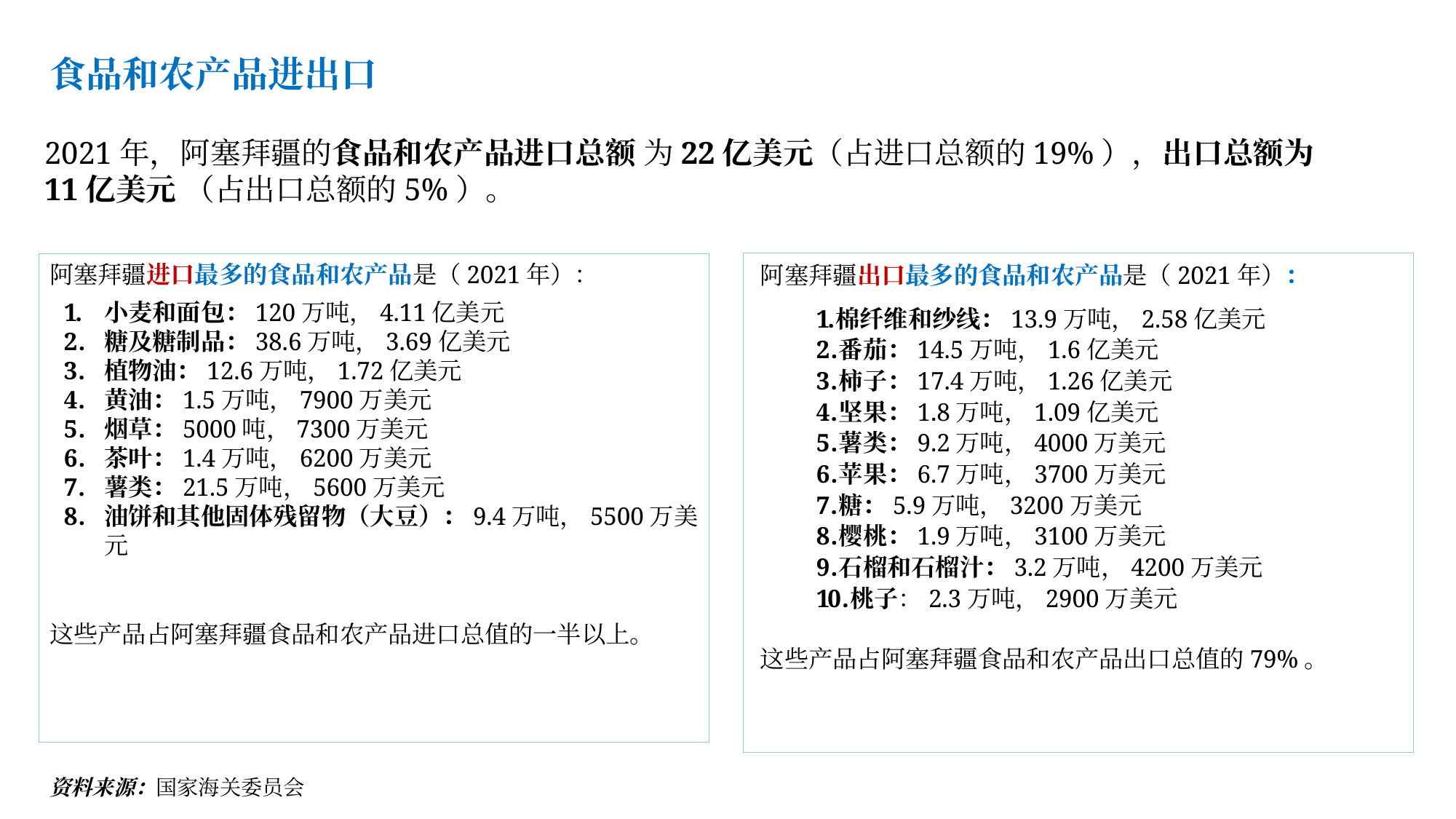

食品和农产品进出口
2021年，阿塞拜疆的食品和农产品进口总额 为22亿美元（占进口总额的19%），出口总额为11亿美元 （占出口总额的5%）。
阿塞拜疆出口最多的食品和农产品是（2021年）：
棉纤维和纱线：13.9万吨，2.58亿美元
番茄：14.5万吨，1.6亿美元
柿子：17.4万吨，1.26亿美元
坚果：1.8万吨，1.09亿美元
薯类：9.2万吨，4000万美元
苹果：6.7万吨，3700万美元
糖：5.9万吨，3200万美元
樱桃：1.9万吨，3100万美元
石榴和石榴汁：3.2万吨，4200万美元
桃子：2.3万吨，2900万美元

这些产品占阿塞拜疆食品和农产品出口总值的79%。
阿塞拜疆进口最多的食品和农产品是（2021年）：
小麦和面包：120万吨，4.11亿美元
糖及糖制品：38.6万吨，3.69亿美元
植物油：12.6万吨，1.72亿美元
黄油：1.5万吨，7900万美元
烟草：5000吨，7300万美元
茶叶：1.4万吨，6200万美元
薯类：21.5万吨，5600万美元
油饼和其他固体残留物（大豆）：9.4万吨，5500万美元

这些产品占阿塞拜疆食品和农产品进口总值的一半以上。
资料来源：国家海关委员会